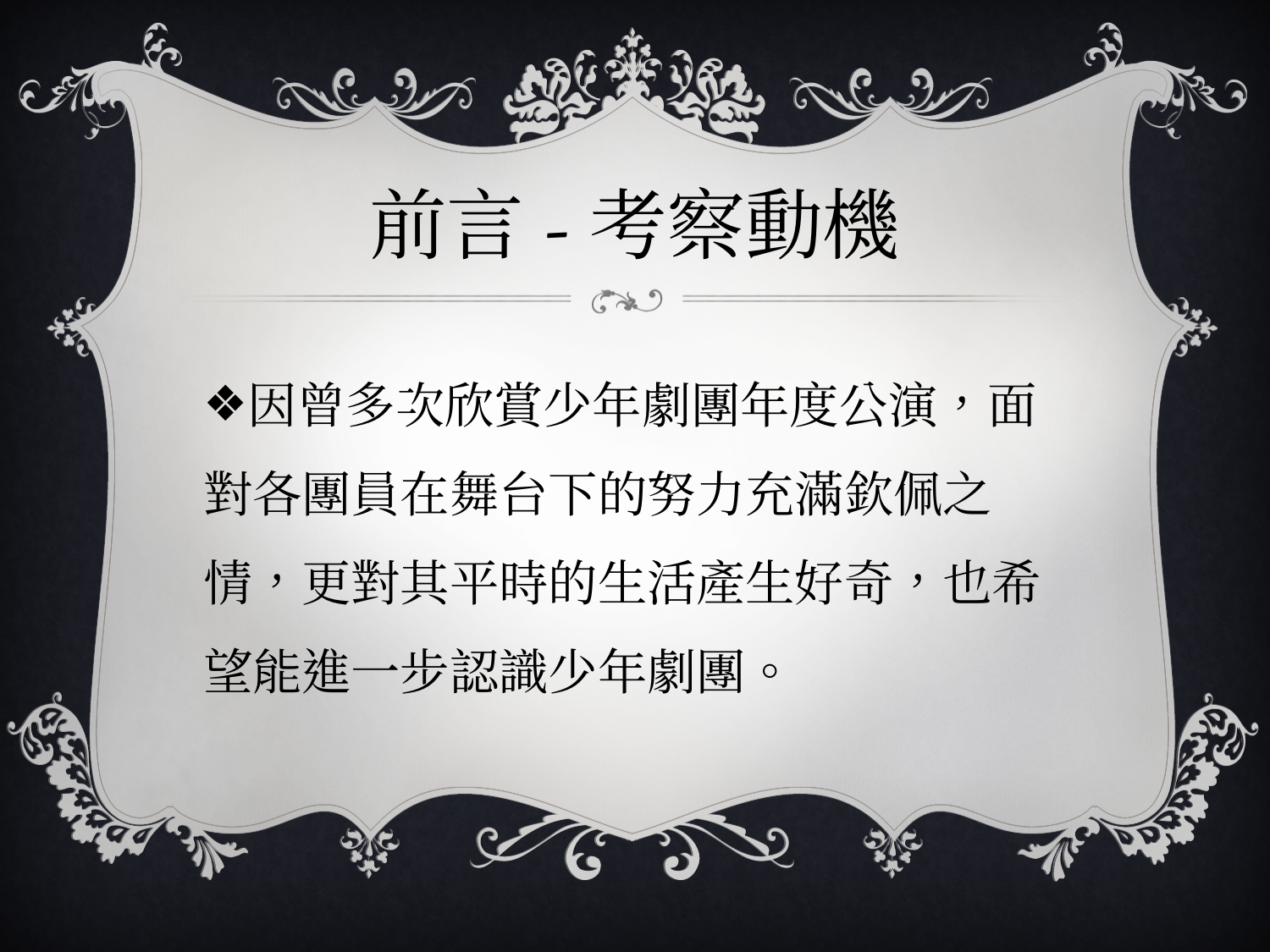

# 前言-考察動機
因曾多次欣賞少年劇團年度公演，面對各團員在舞台下的努力充滿欽佩之情，更對其平時的生活產生好奇，也希望能進一步認識少年劇團。